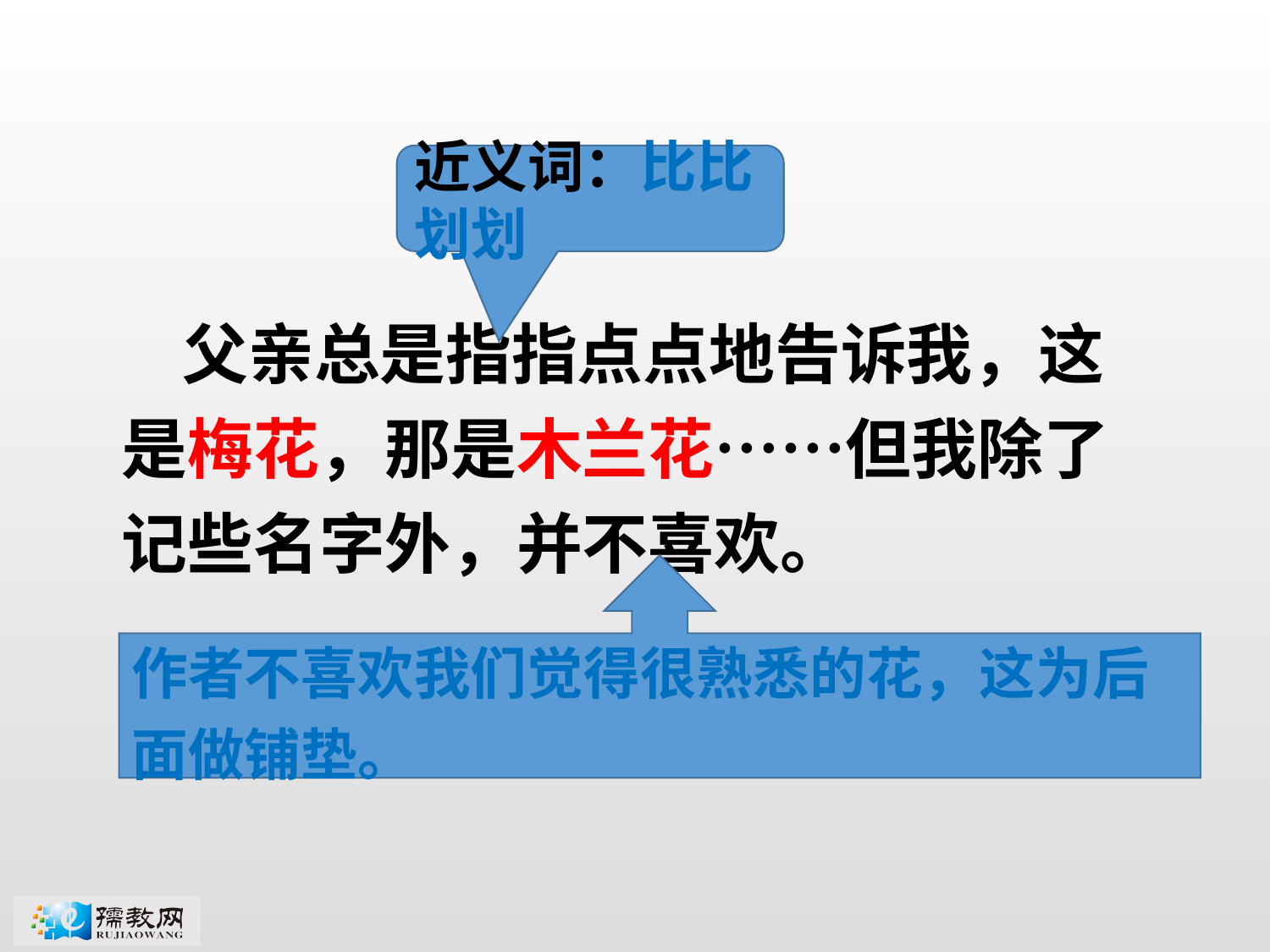

近义词：比比划划
   父亲总是指指点点地告诉我，这是梅花，那是木兰花……但我除了记些名字外，并不喜欢。
作者不喜欢我们觉得很熟悉的花，这为后面做铺垫。